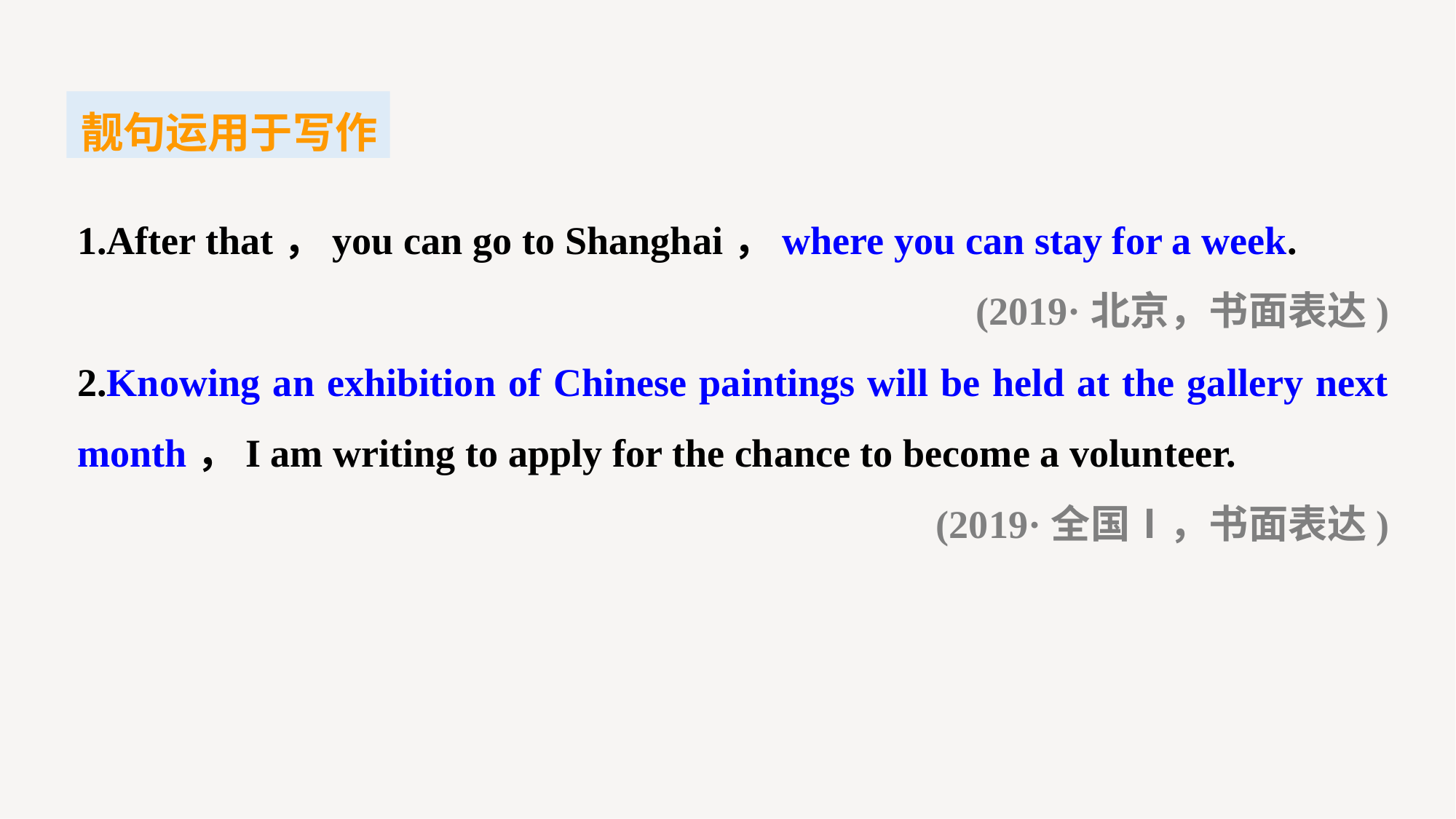

靓句运用于写作
1.After that，you can go to Shanghai，where you can stay for a week.
(2019·北京，书面表达)
2.Knowing an exhibition of Chinese paintings will be held at the gallery next month，I am writing to apply for the chance to become a volunteer.
(2019·全国Ⅰ，书面表达)